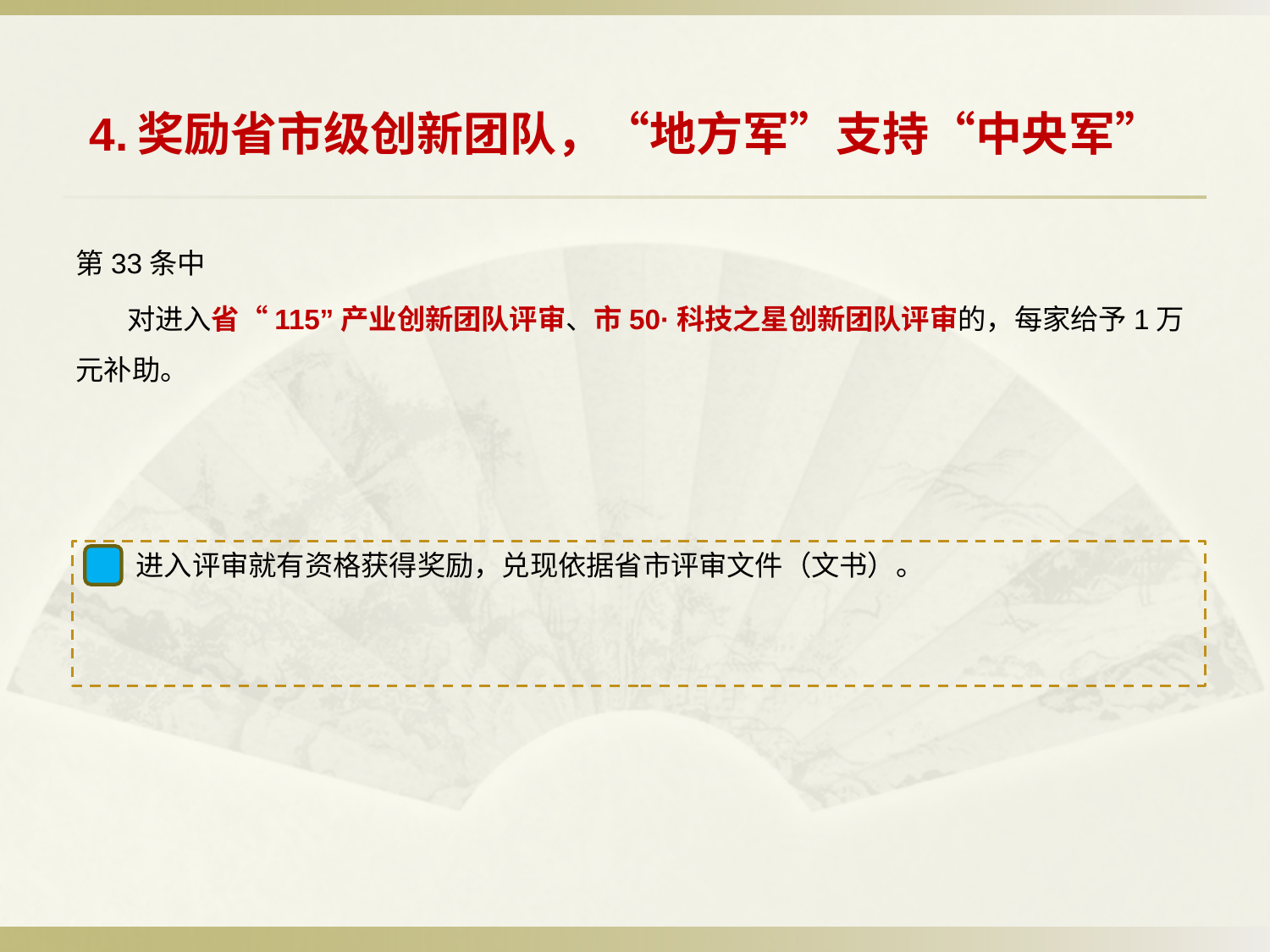

# 4.奖励省市级创新团队，“地方军”支持“中央军”
第33条中
       对进入省“115”产业创新团队评审、市50·科技之星创新团队评审的，每家给予1万元补助。

       进入评审就有资格获得奖励，兑现依据省市评审文件（文书）。